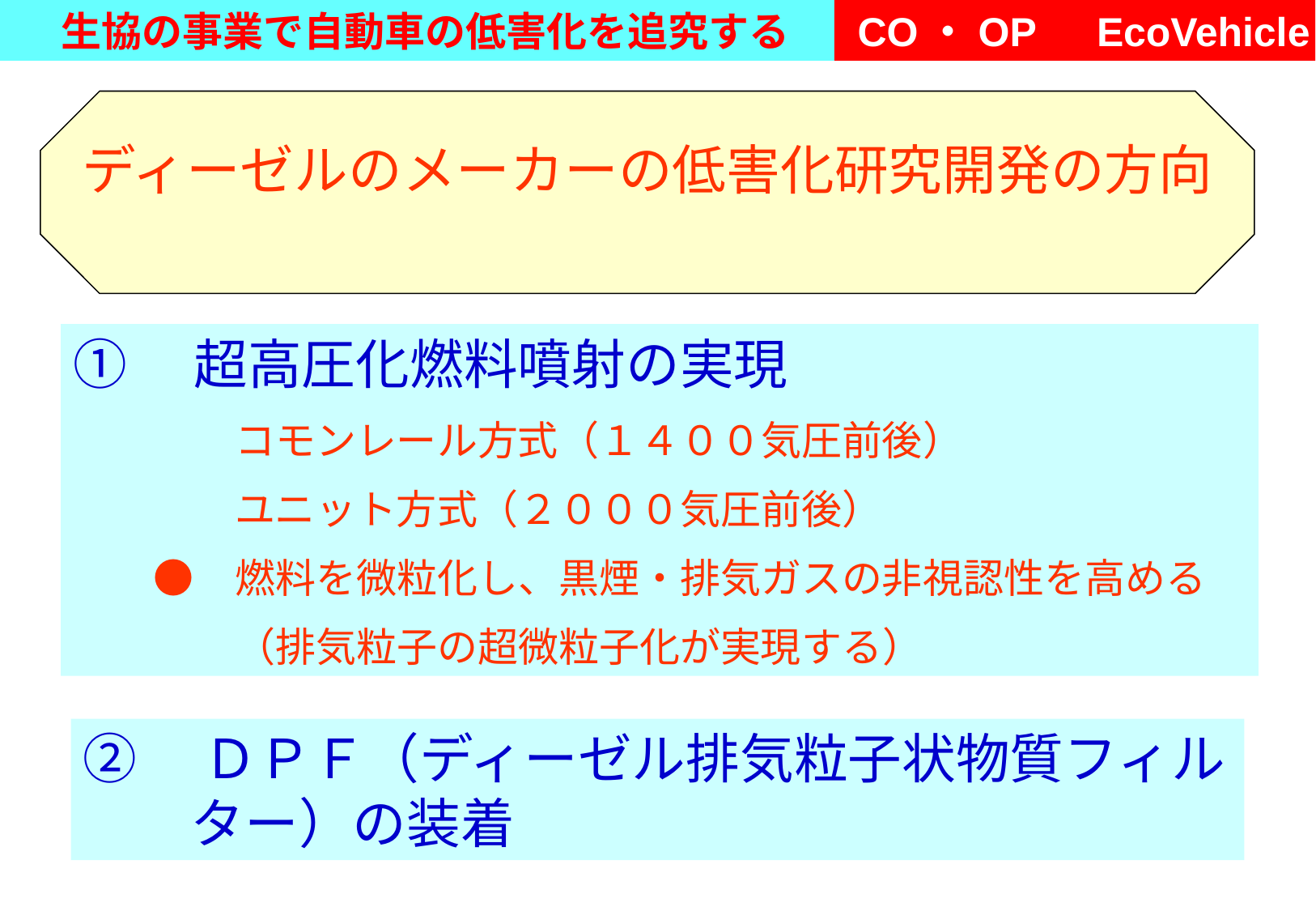

ディーゼルのメーカーの低害化研究開発の方向

①　超高圧化燃料噴射の実現
　　　　コモンレール方式（１４００気圧前後）
　　　　ユニット方式（２０００気圧前後）
　　●　燃料を微粒化し、黒煙・排気ガスの非視認性を高める
　　　　（排気粒子の超微粒子化が実現する）
②　ＤＰＦ（ディーゼル排気粒子状物質フィル　　ター）の装着